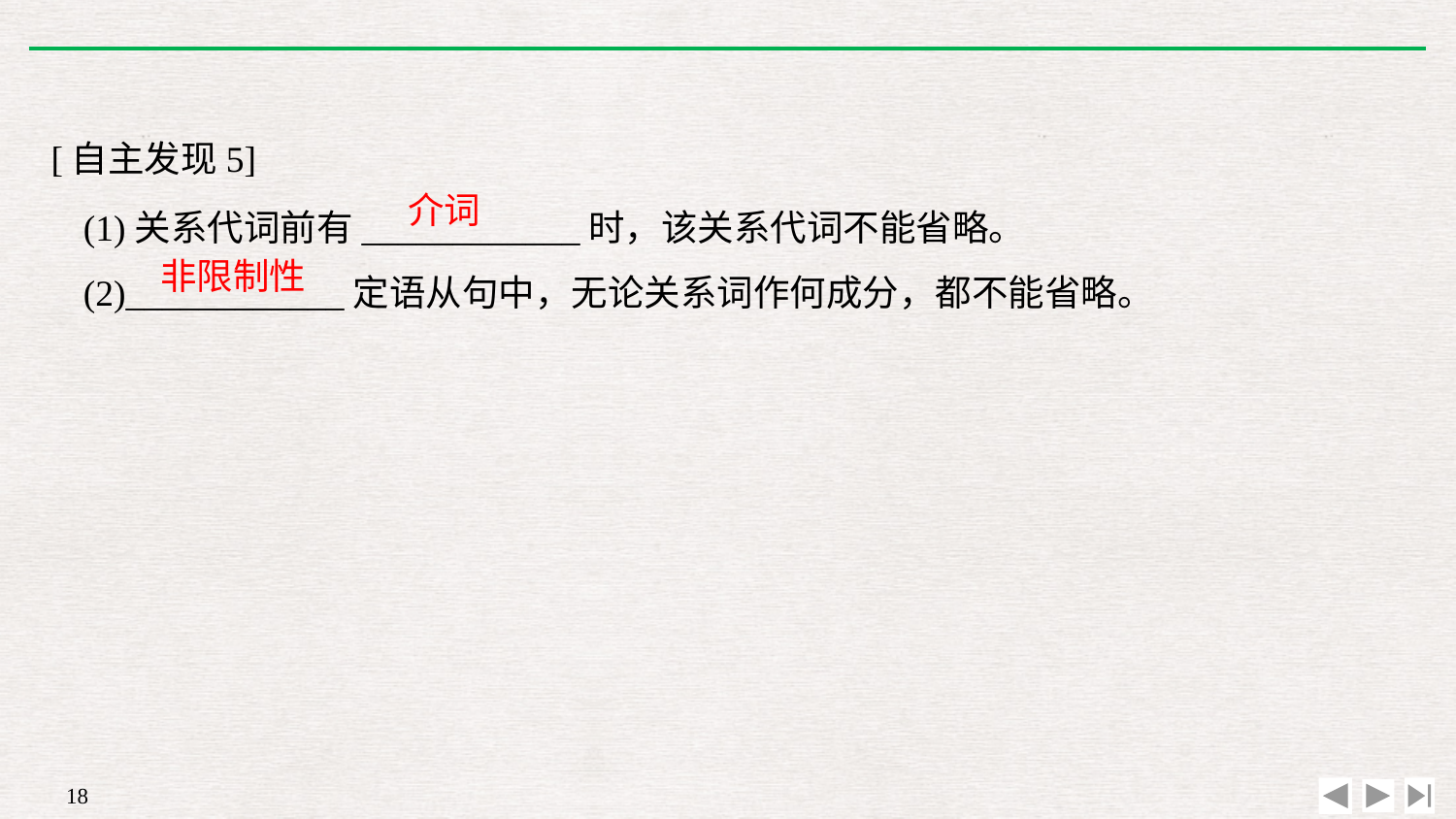

[自主发现5]
(1)关系代词前有____________时，该关系代词不能省略。
(2)____________定语从句中，无论关系词作何成分，都不能省略。
介词
非限制性